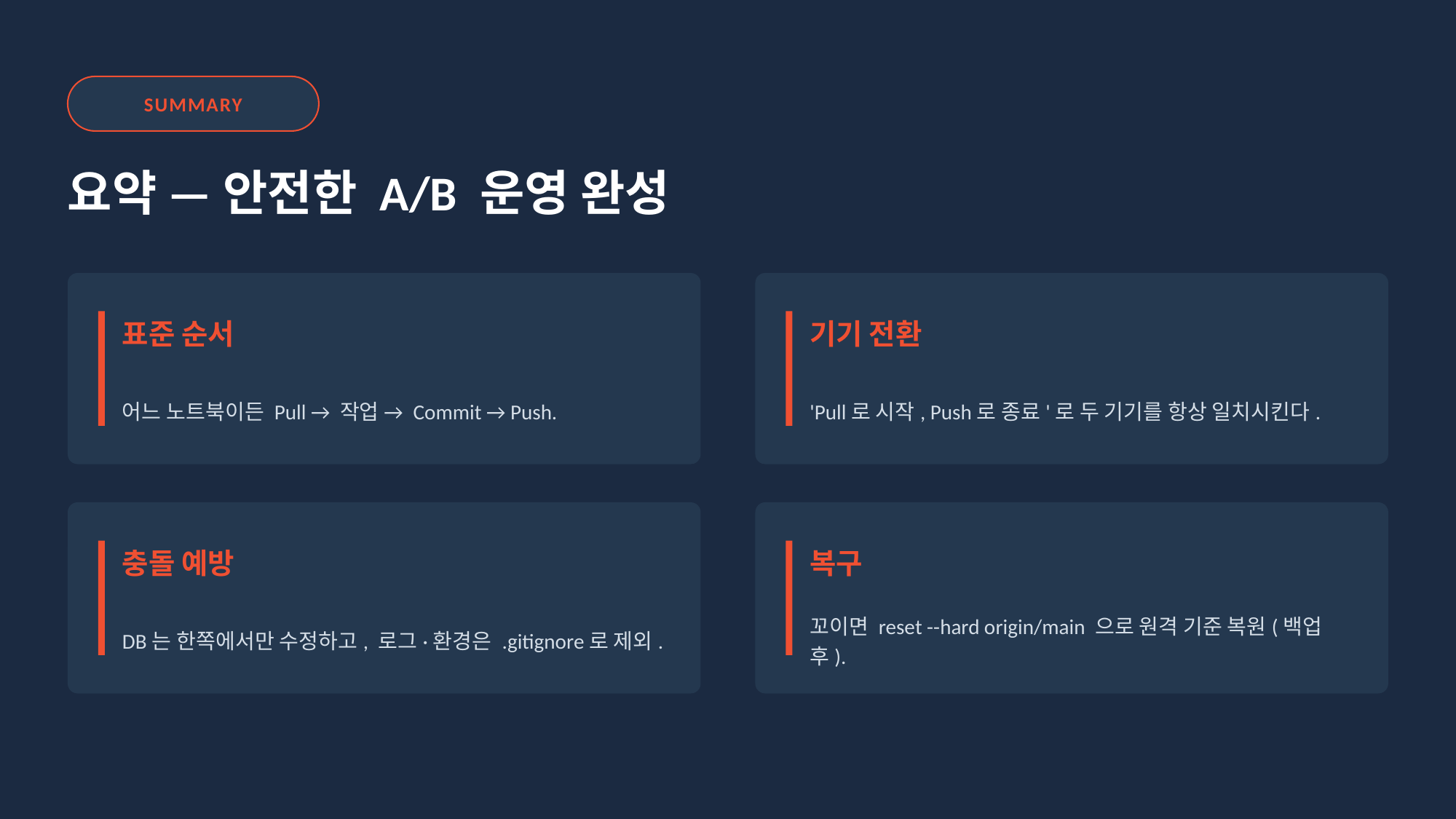

SUMMARY
요약 — 안전한 A/B 운영 완성

표준 순서
기기 전환

어느 노트북이든 Pull → 작업 → Commit → Push.
'Pull로 시작, Push로 종료'로 두 기기를 항상 일치시킨다.

충돌 예방
복구

DB는 한쪽에서만 수정하고, 로그·환경은 .gitignore로 제외.
꼬이면 reset --hard origin/main 으로 원격 기준 복원(백업 후).